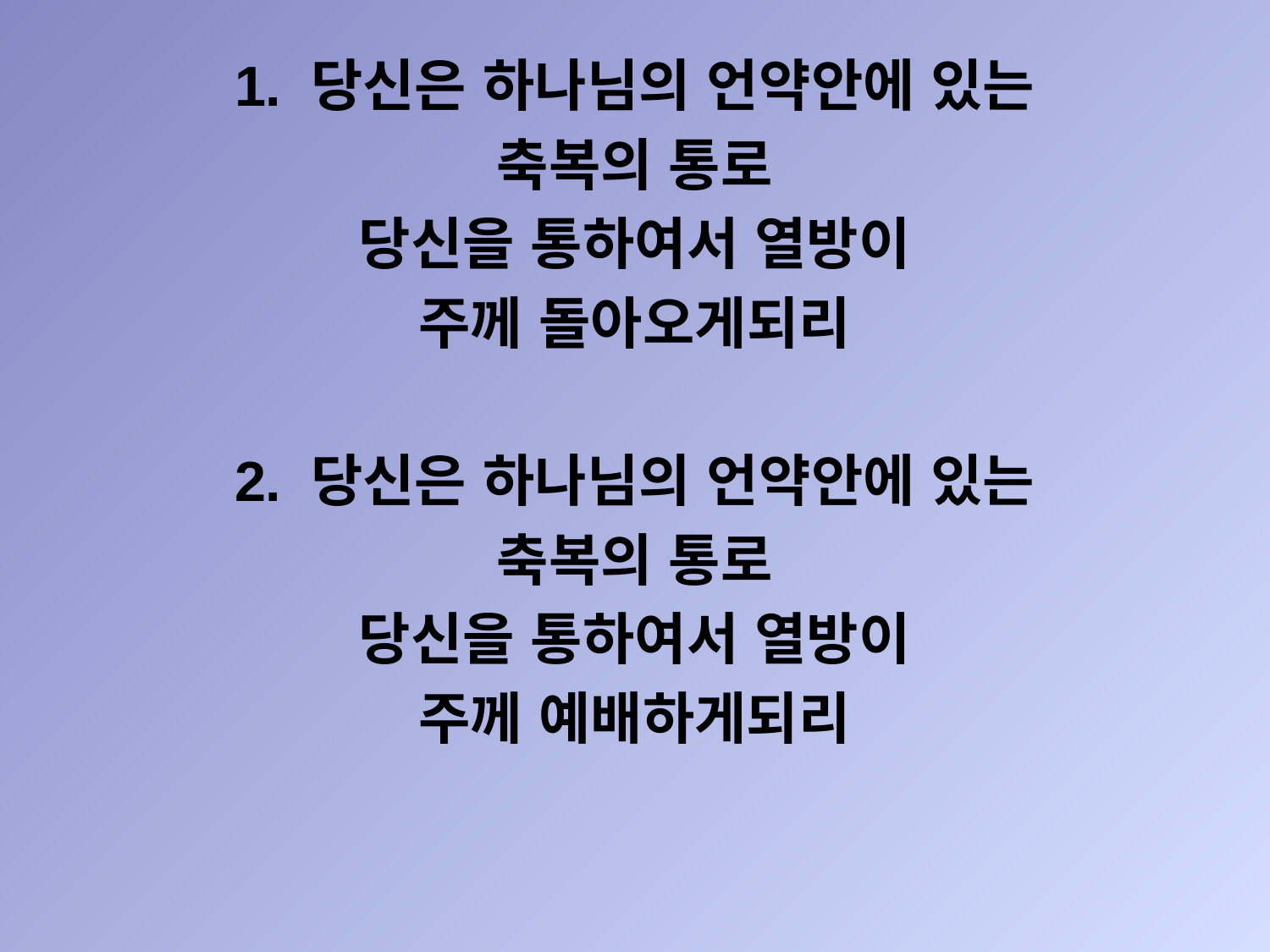

1. 당신은 하나님의 언약안에 있는
축복의 통로
당신을 통하여서 열방이
주께 돌아오게되리

2. 당신은 하나님의 언약안에 있는
축복의 통로
당신을 통하여서 열방이
주께 예배하게되리